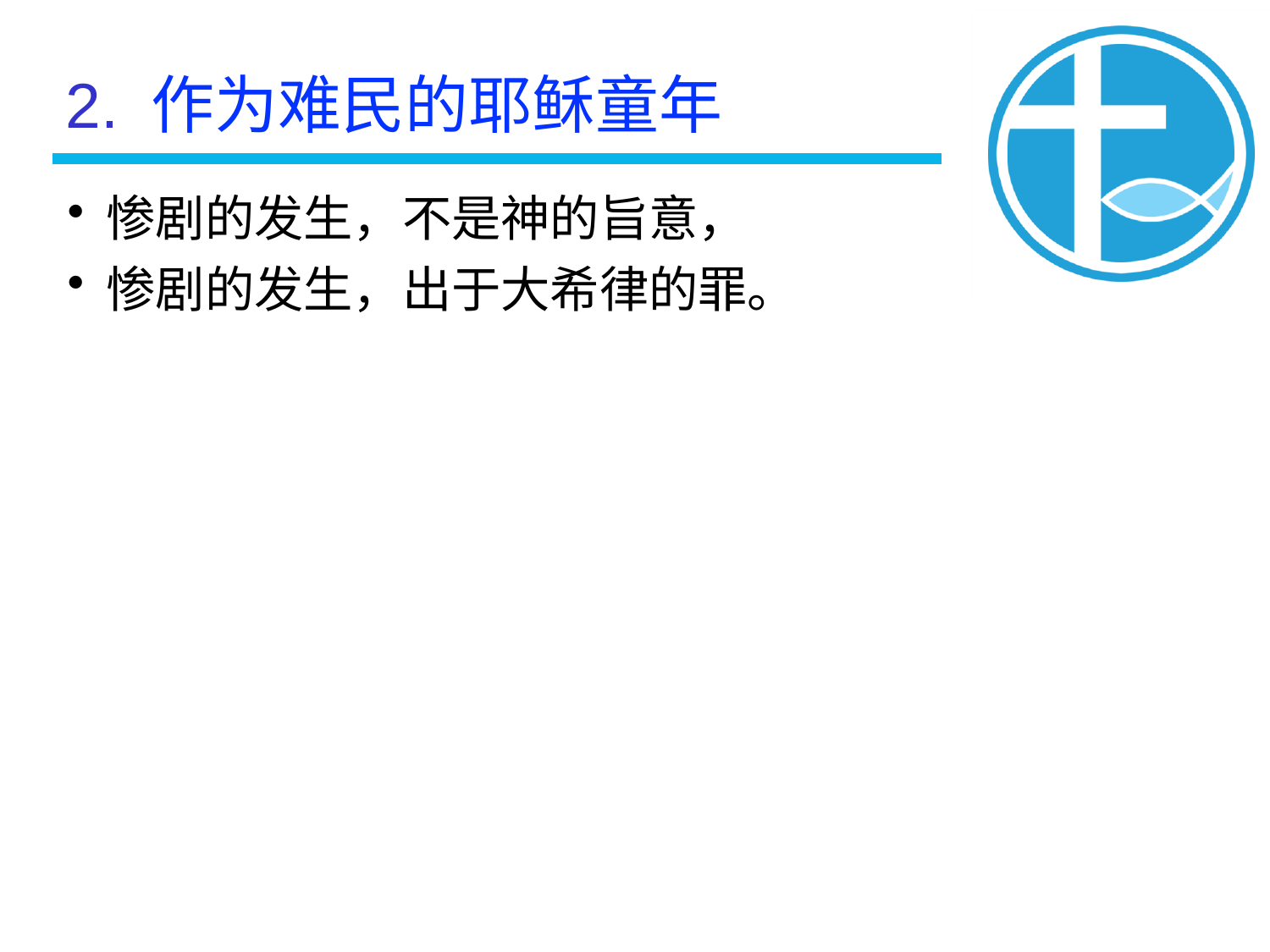

2. 作为难民的耶稣童年
惨剧的发生，不是神的旨意，
惨剧的发生，出于大希律的罪。